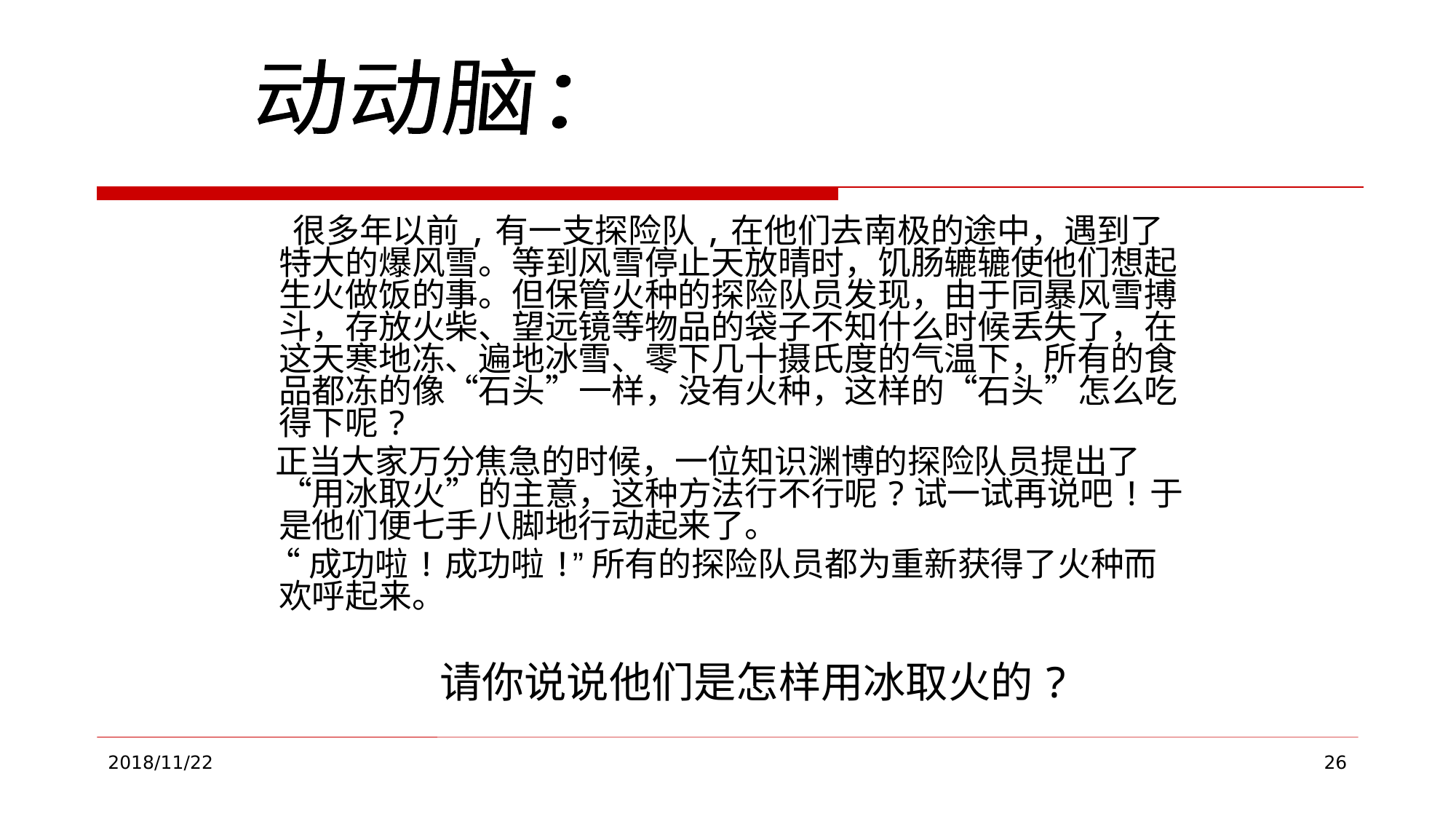

动动脑：
               很多年以前,有一支探险队,在他们去南极的途中，遇到了特大的爆风雪。等到风雪停止天放晴时，饥肠辘辘使他们想起生火做饭的事。但保管火种的探险队员发现，由于同暴风雪搏斗，存放火柴、望远镜等物品的袋子不知什么时候丢失了，在这天寒地冻、遍地冰雪、零下几十摄氏度的气温下，所有的食品都冻的像“石头”一样，没有火种，这样的“石头”怎么吃得下呢?
      正当大家万分焦急的时候，一位知识渊博的探险队员提出了“用冰取火”的主意，这种方法行不行呢?试一试再说吧!于是他们便七手八脚地行动起来了。
      “成功啦!成功啦!”所有的探险队员都为重新获得了火种而欢呼起来。
请你说说他们是怎样用冰取火的?
2018/11/22
26